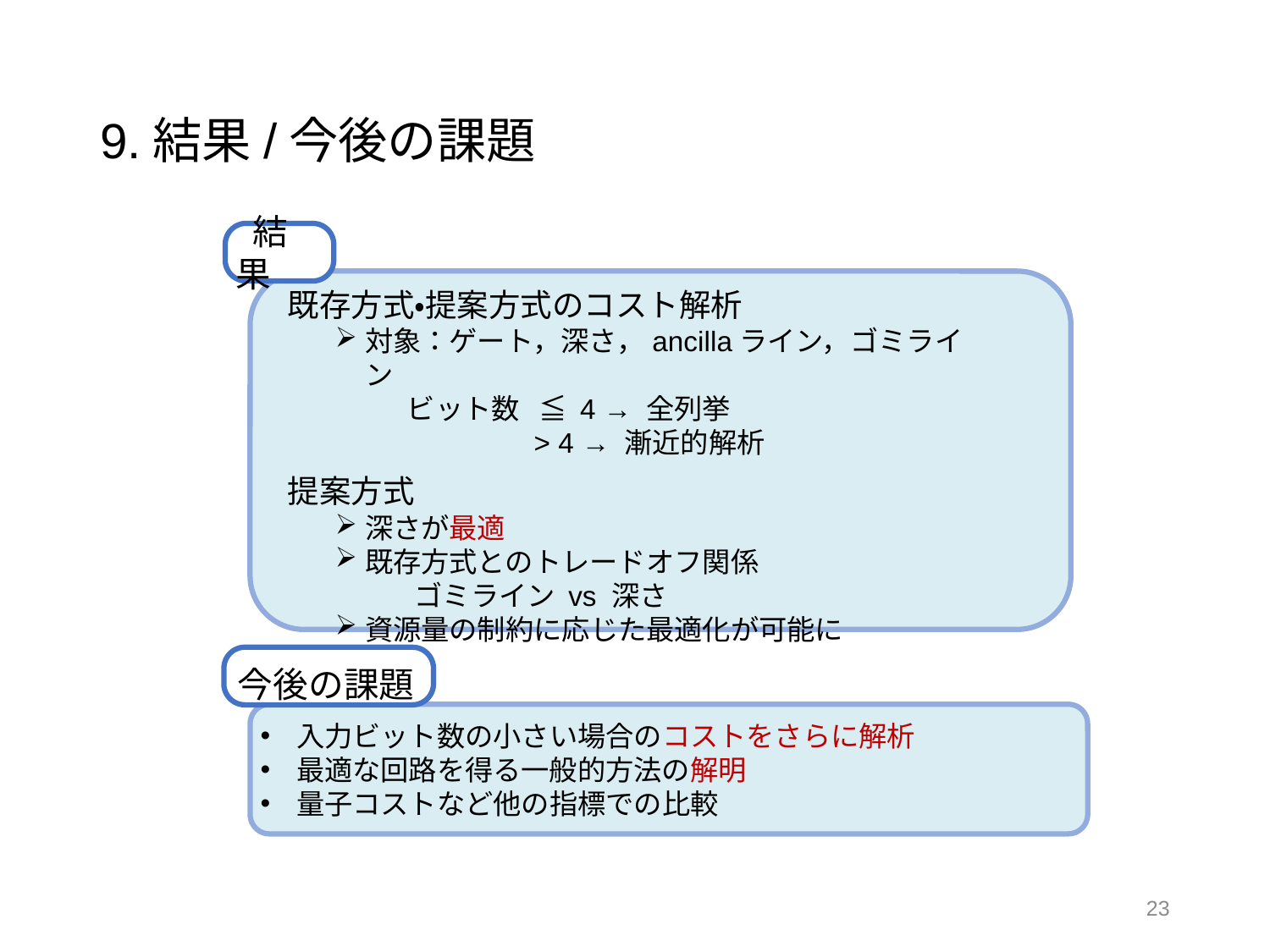

# 9.結果/今後の課題
 結果

既存方式・提案方式のコスト解析
対象：ゲート，深さ，ancillaライン，ゴミライン
　　ビット数   ≦ 4 → 全列挙
 　 　 　       　> 4 → 漸近的解析
提案方式
深さが最適
既存方式とのトレードオフ関係
ゴミライン vs 深さ
資源量の制約に応じた最適化が可能に

今後の課題
入力ビット数の小さい場合のコストをさらに解析
最適な回路を得る一般的方法の解明
量子コストなど他の指標での比較
23